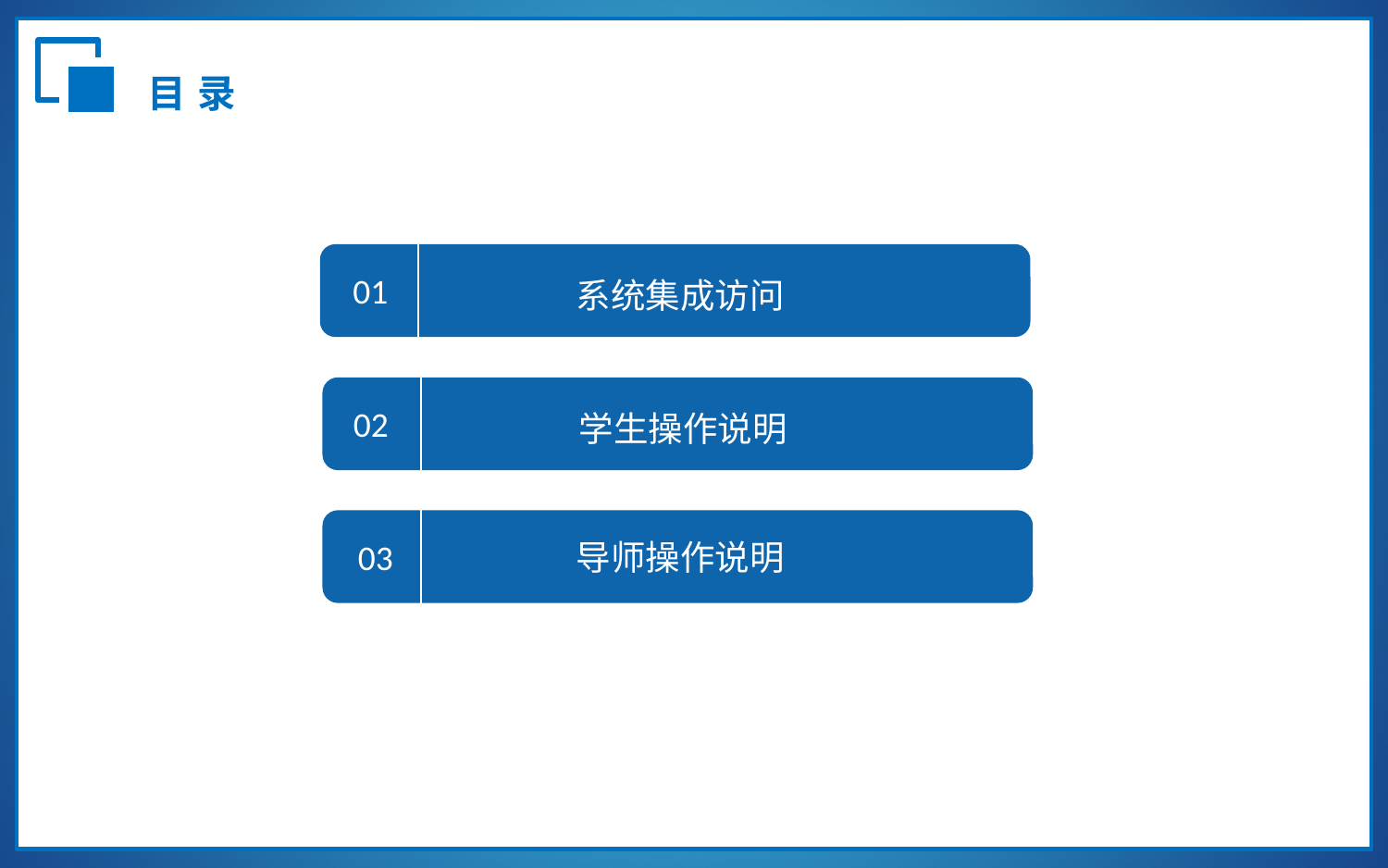

，

目录

01
系统集成访问

02
学生操作说明

导师操作说明
03